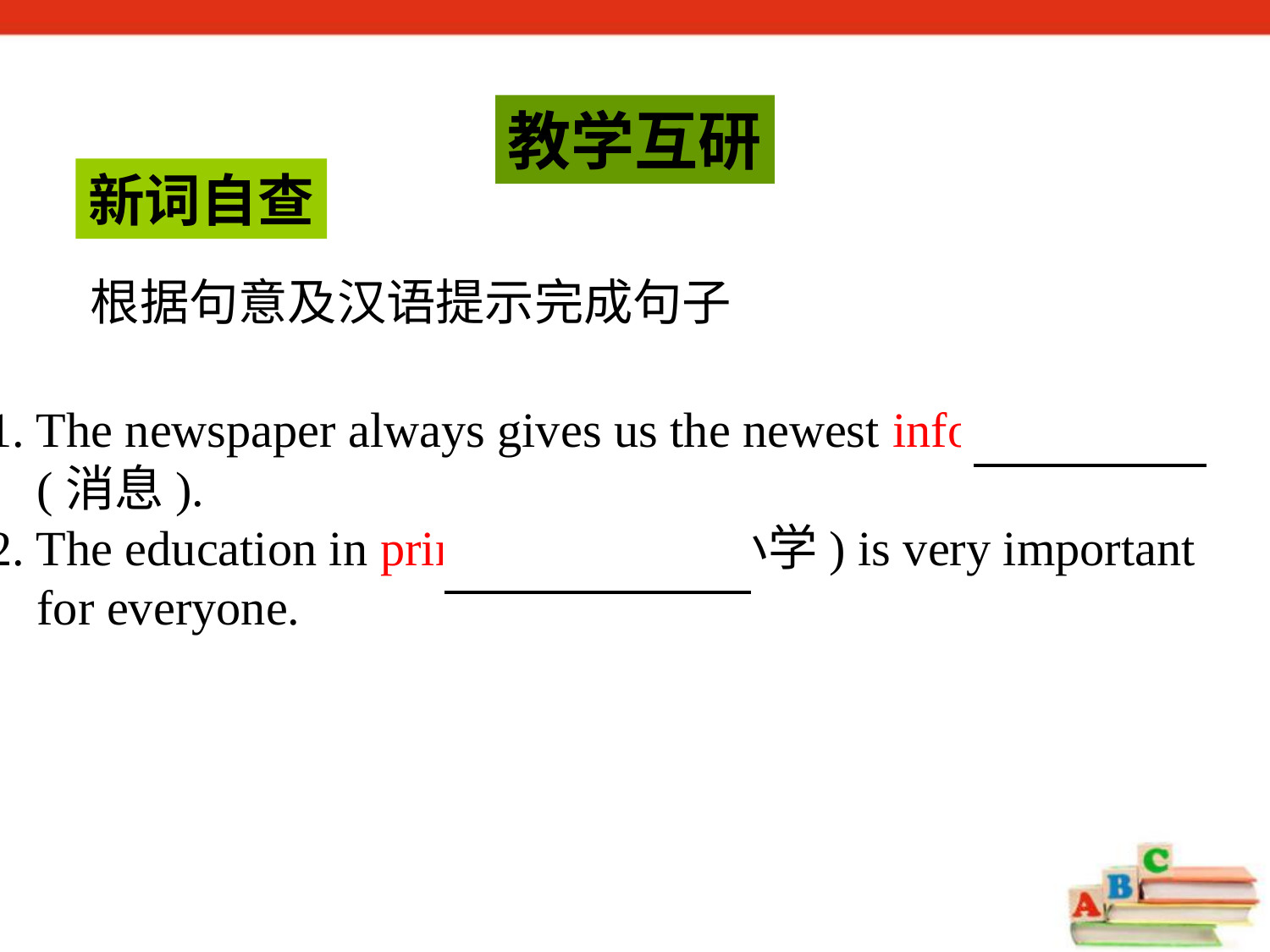

教学互研
新词自查
根据句意及汉语提示完成句子
1. The newspaper always gives us the newest information
    (消息).
2. The education in primary school (小学) is very important
    for everyone.